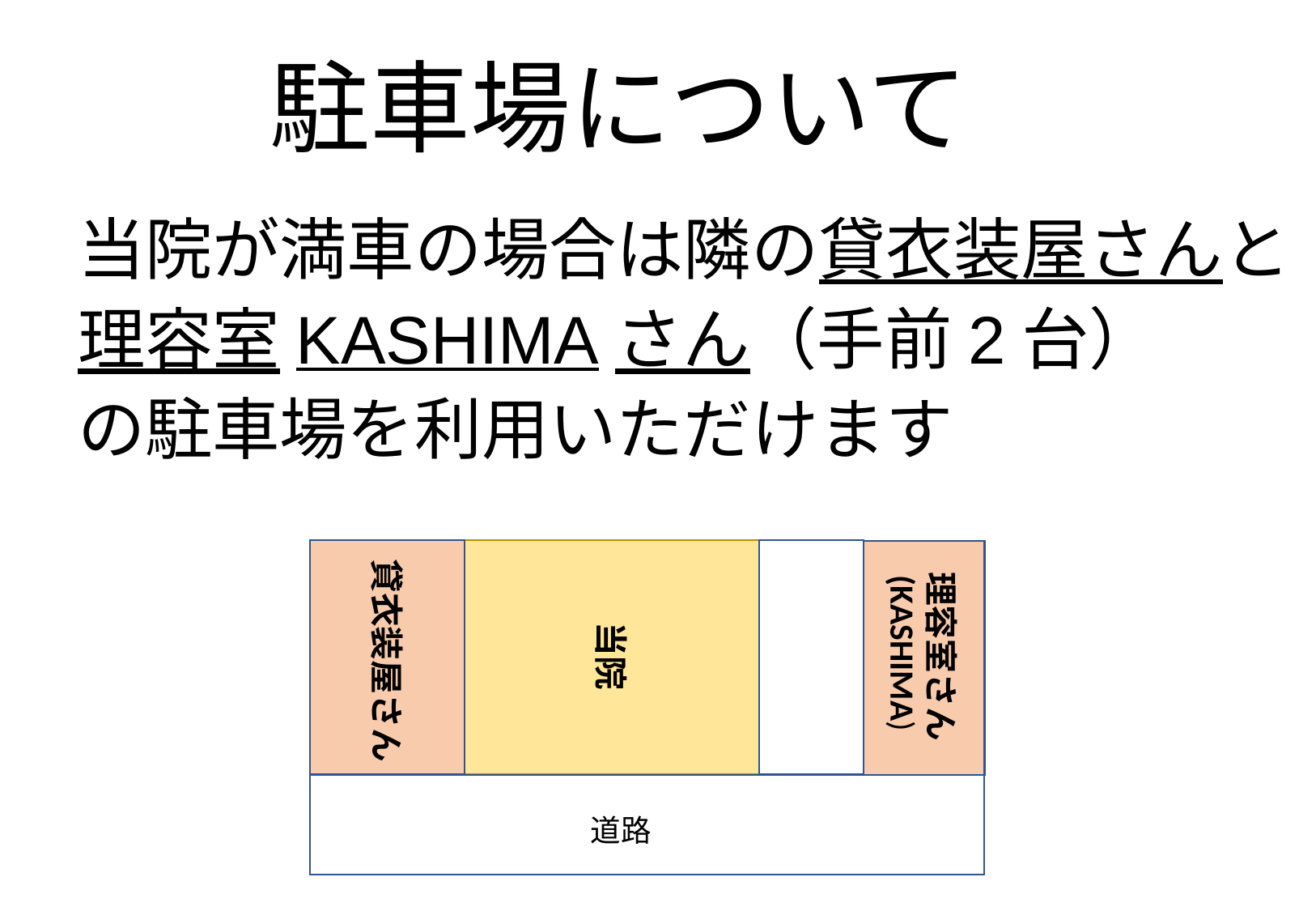

# 駐車場について
当院が満車の場合は隣の貸衣装屋さんと
理容室KASHIMAさん（手前2台）
の駐車場を利用いただけます

貸衣装屋さん
理容室さん
当院
(KASHIMA)
どうろ
道路